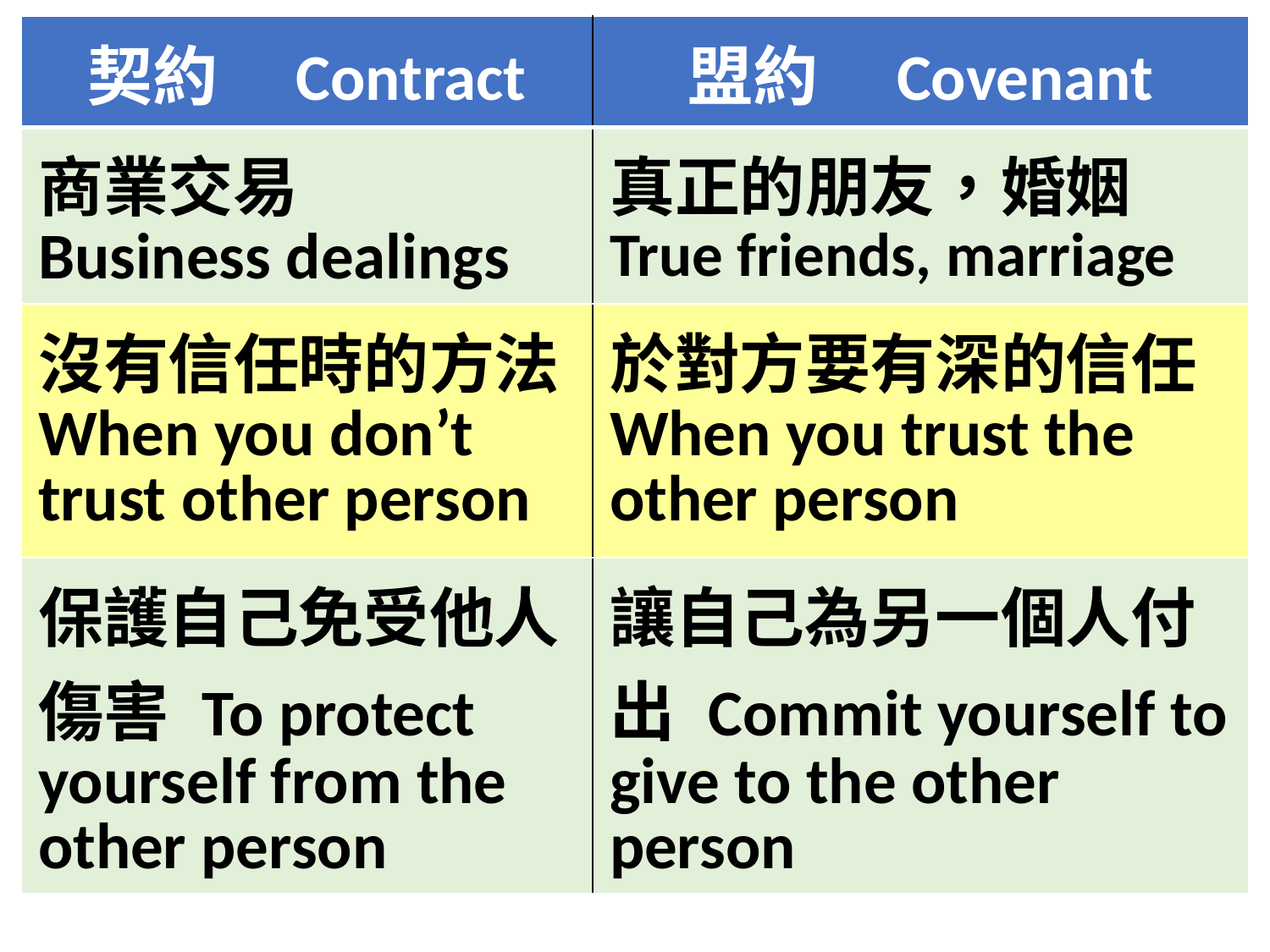

| 契約 Contract | 盟約 Covenant |
| --- | --- |
| 商業交易 Business dealings | 真正的朋友，婚姻 True friends, marriage |
| 沒有信任時的方法 When you don’t trust other person | 於對方要有深的信任 When you trust the other person |
| 保護自己免受他人傷害 To protect yourself from the other person | 讓自己為另一個人付出 Commit yourself to give to the other person |